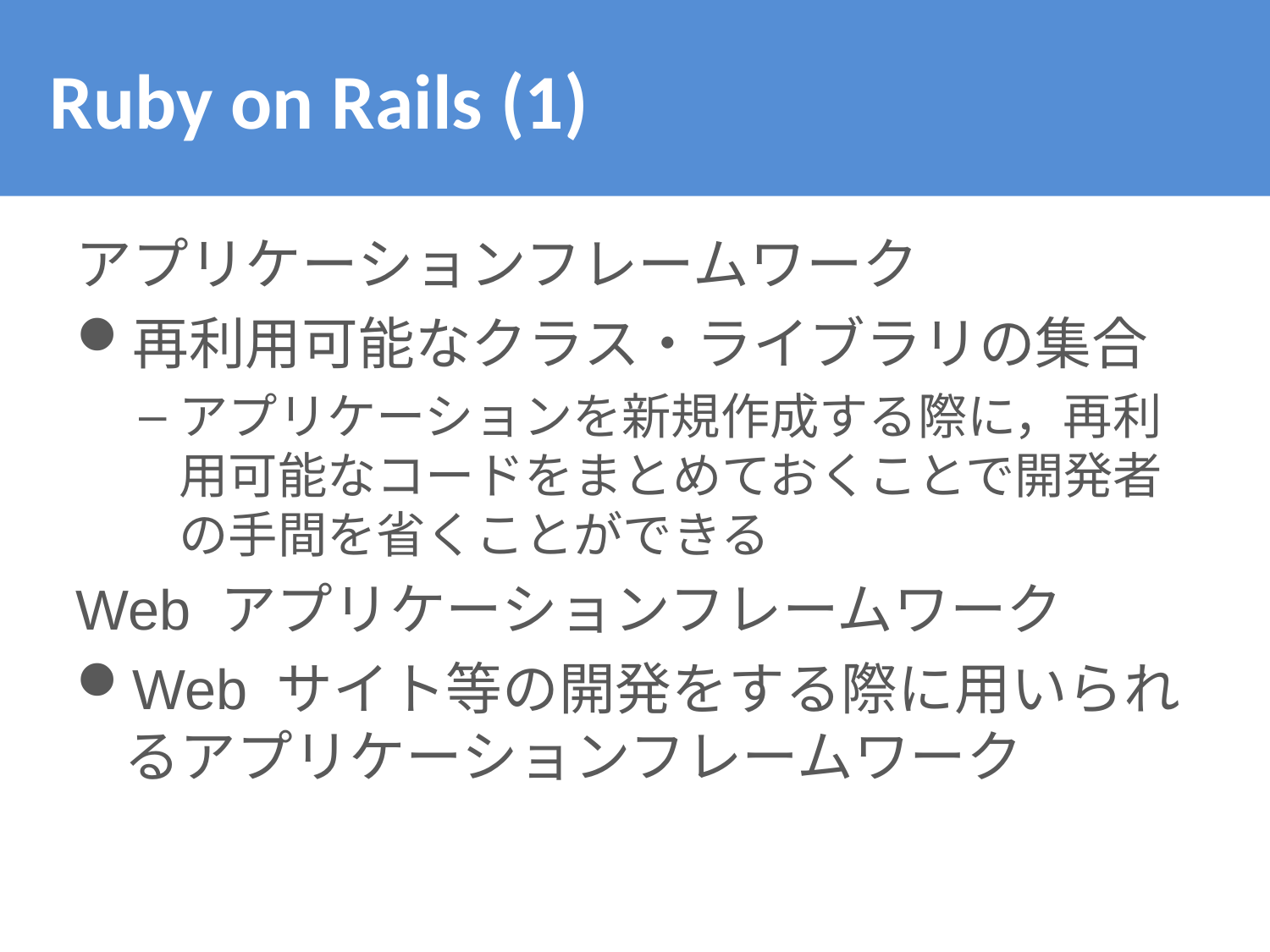

# Ruby on Rails (1)
アプリケーションフレームワーク
再利用可能なクラス・ライブラリの集合
アプリケーションを新規作成する際に，再利用可能なコードをまとめておくことで開発者の手間を省くことができる
Web アプリケーションフレームワーク
Web サイト等の開発をする際に用いられるアプリケーションフレームワーク